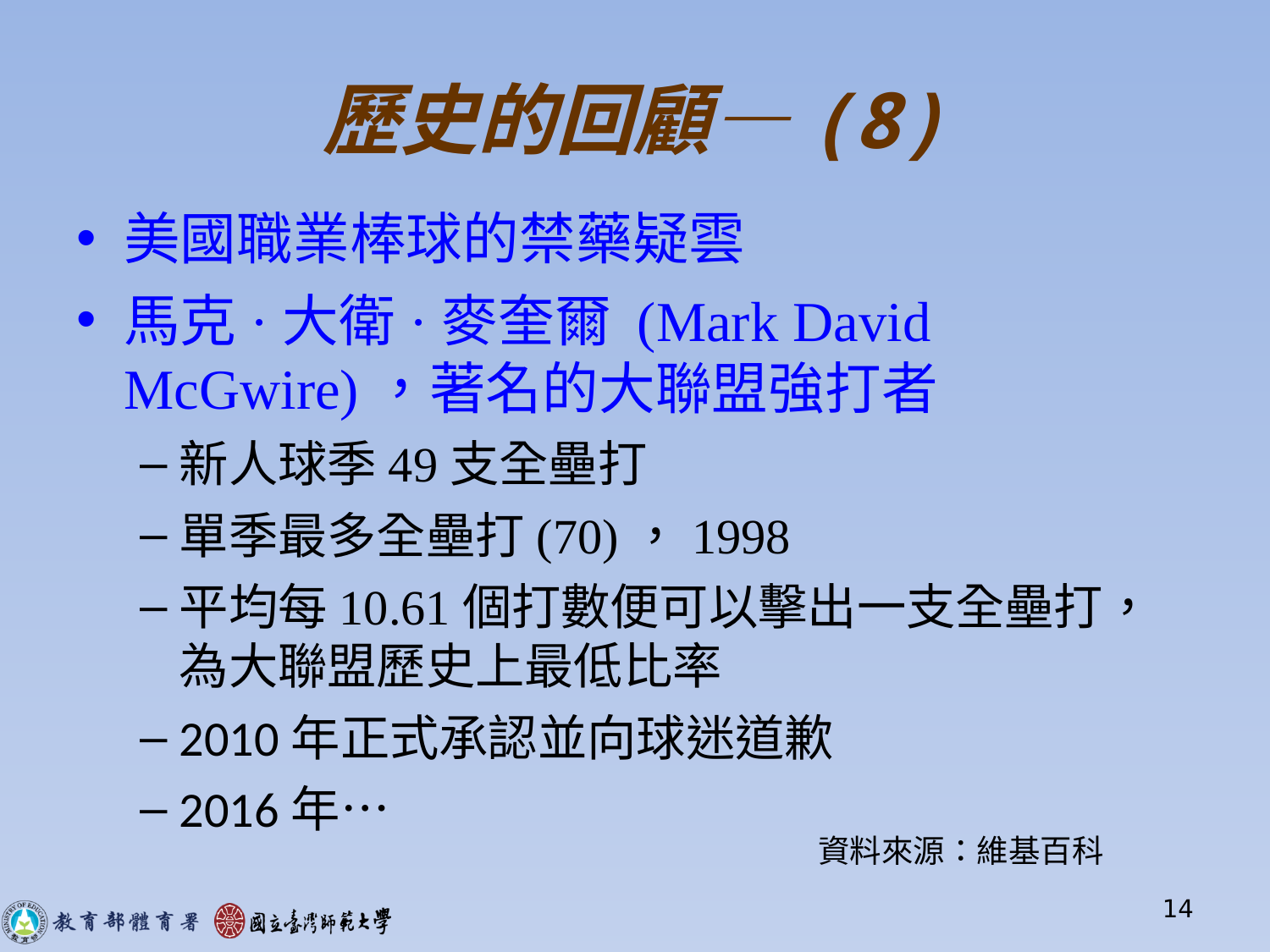

# 歷史的回顧—(8)
美國職業棒球的禁藥疑雲
馬克·大衛·麥奎爾 (Mark David McGwire)，著名的大聯盟強打者
新人球季49支全壘打
單季最多全壘打(70)，1998
平均每10.61個打數便可以擊出一支全壘打，為大聯盟歷史上最低比率
2010年正式承認並向球迷道歉
2016年…

資料來源：維基百科
14